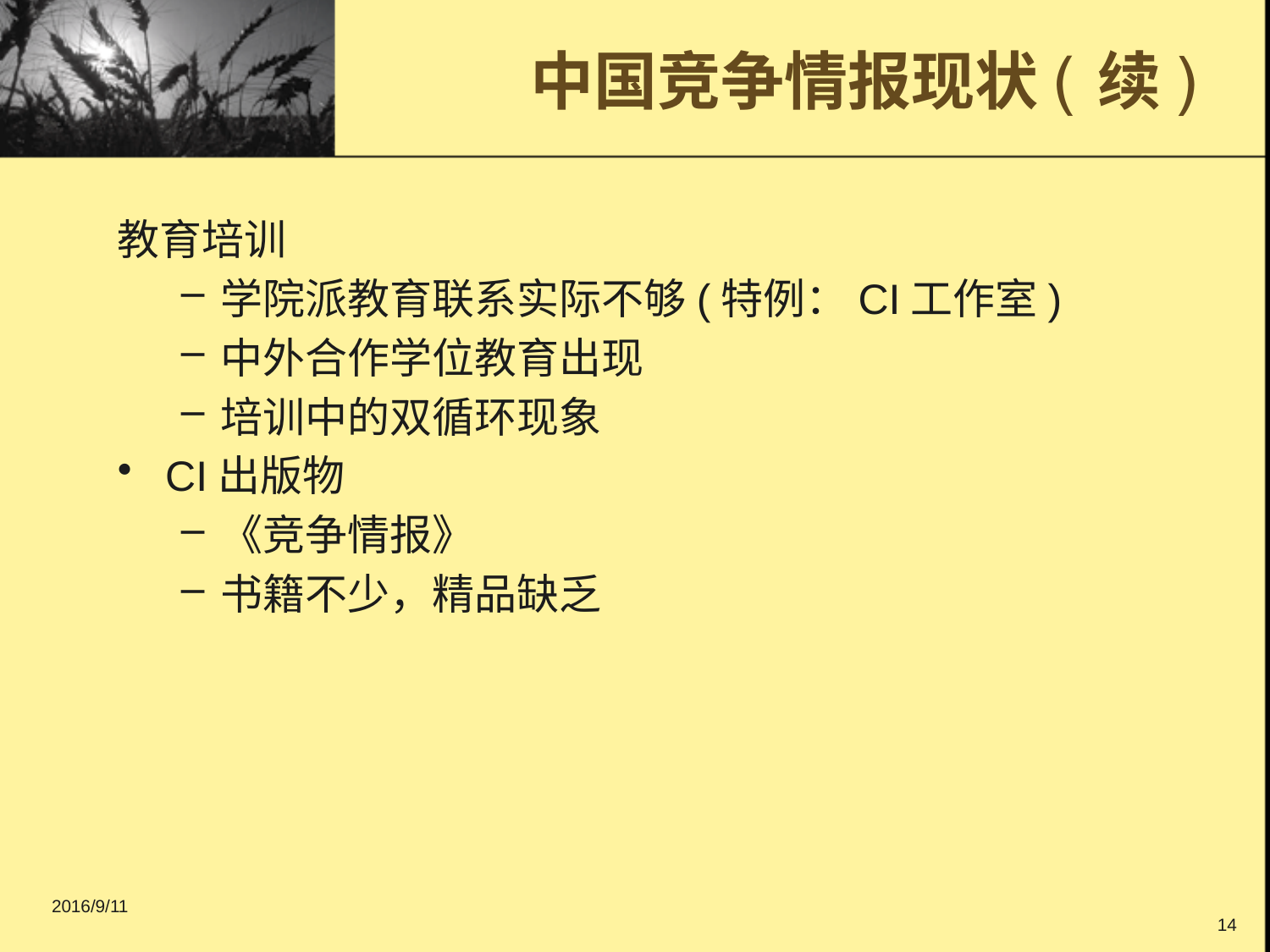

中国竞争情报现状(续)
教育培训
学院派教育联系实际不够(特例：CI工作室)
中外合作学位教育出现
培训中的双循环现象
CI出版物
《竞争情报》
书籍不少，精品缺乏

14
2016/9/11